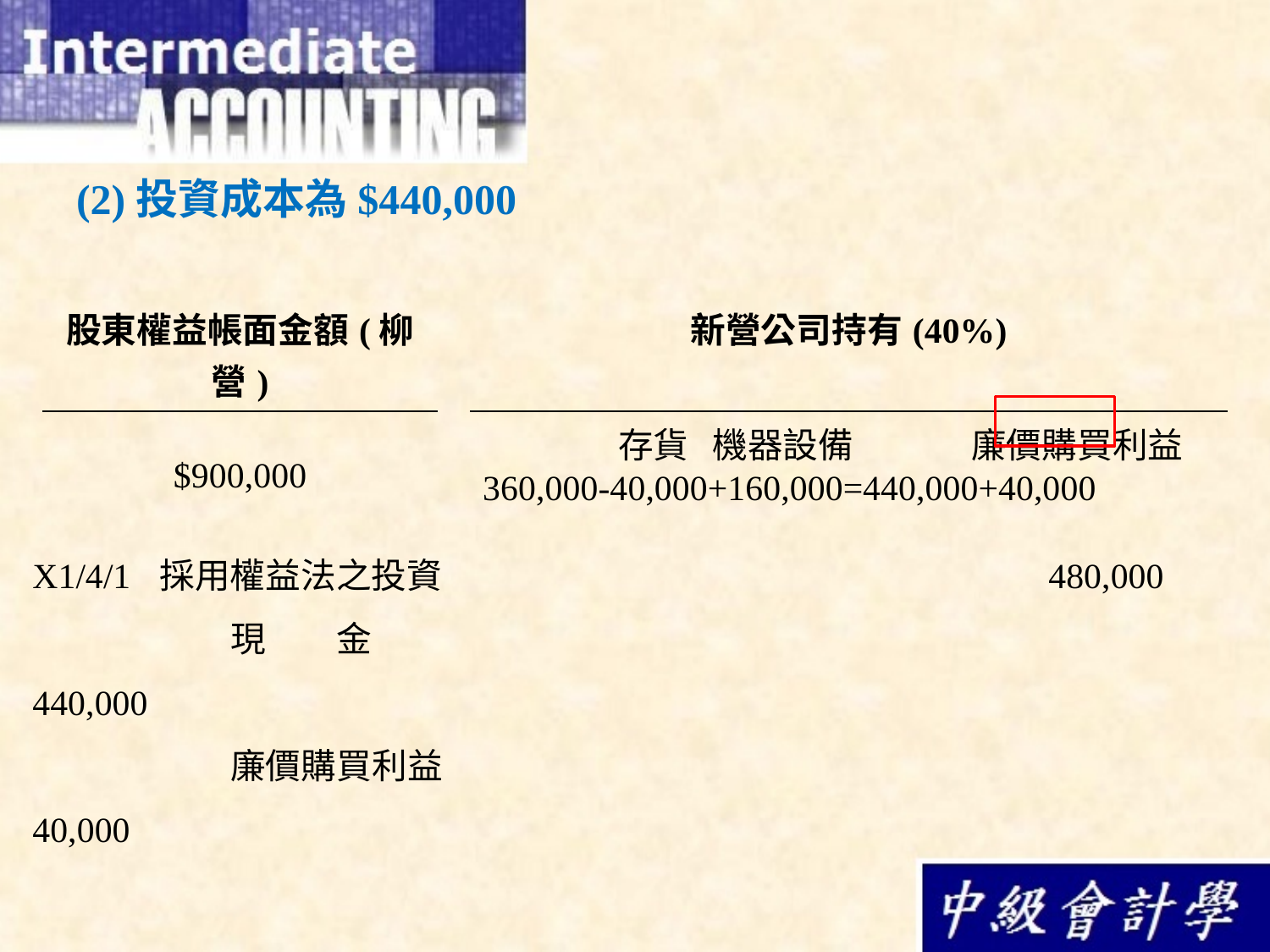

(2)投資成本為$440,000

| 股東權益帳面金額(柳營) |  | 新營公司持有(40%) |
| --- | --- | --- |
| $900,000 |  | 存貨 機器設備 廉價購買利益 360,000-40,000+160,000=440,000+40,000 |
|  |  |  |
|  |  |  |

X1/4/1	採用權益法之投資					480,000
	        現　　金							440,000
    	        廉價購買利益						  40,000